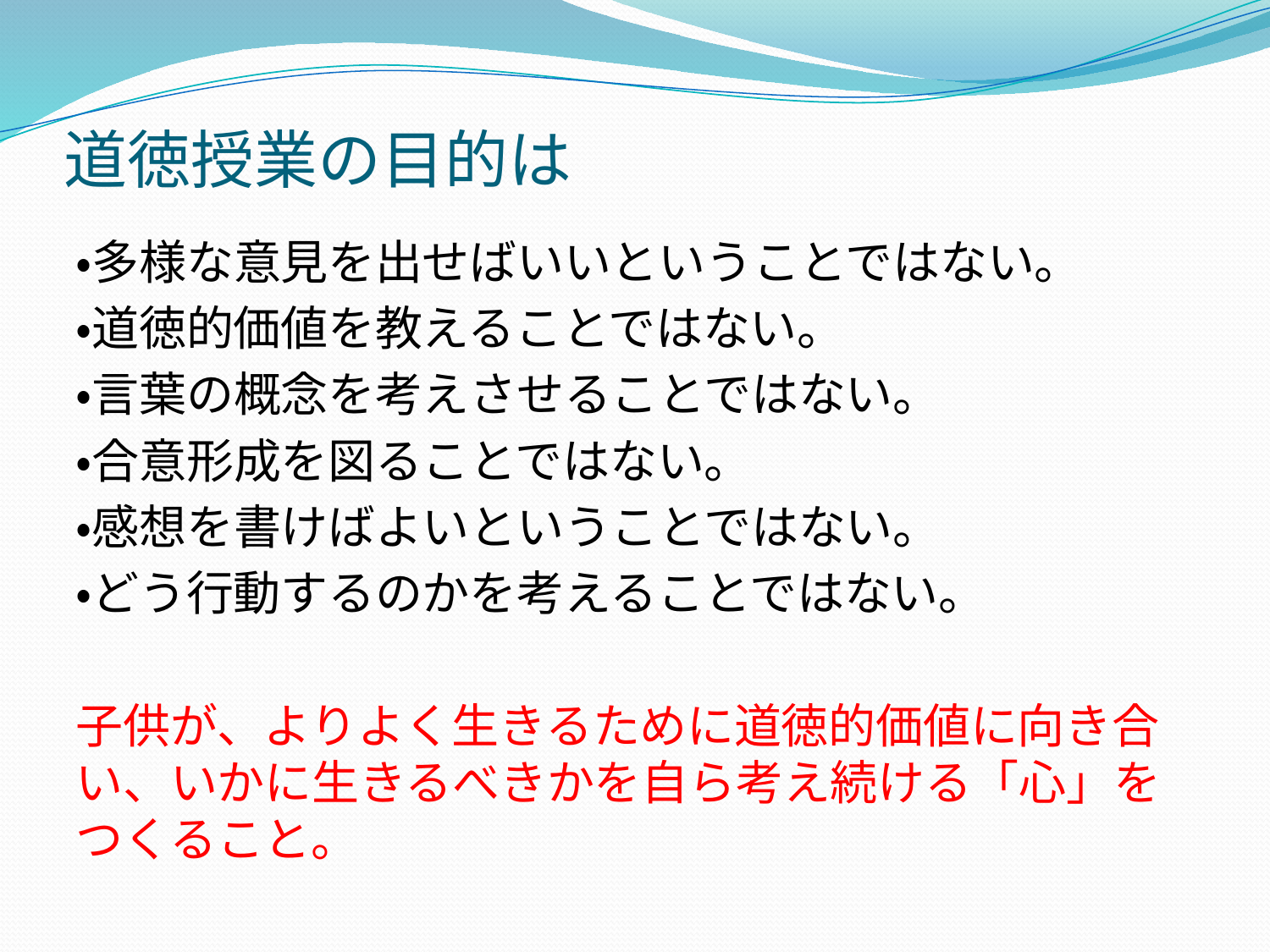

# 道徳授業の目的は
・多様な意見を出せばいいということではない。
・道徳的価値を教えることではない。
・言葉の概念を考えさせることではない。
・合意形成を図ることではない。
・感想を書けばよいということではない。
・どう行動するのかを考えることではない。

子供が、よりよく生きるために道徳的価値に向き合い、いかに生きるべきかを自ら考え続ける「心」をつくること。